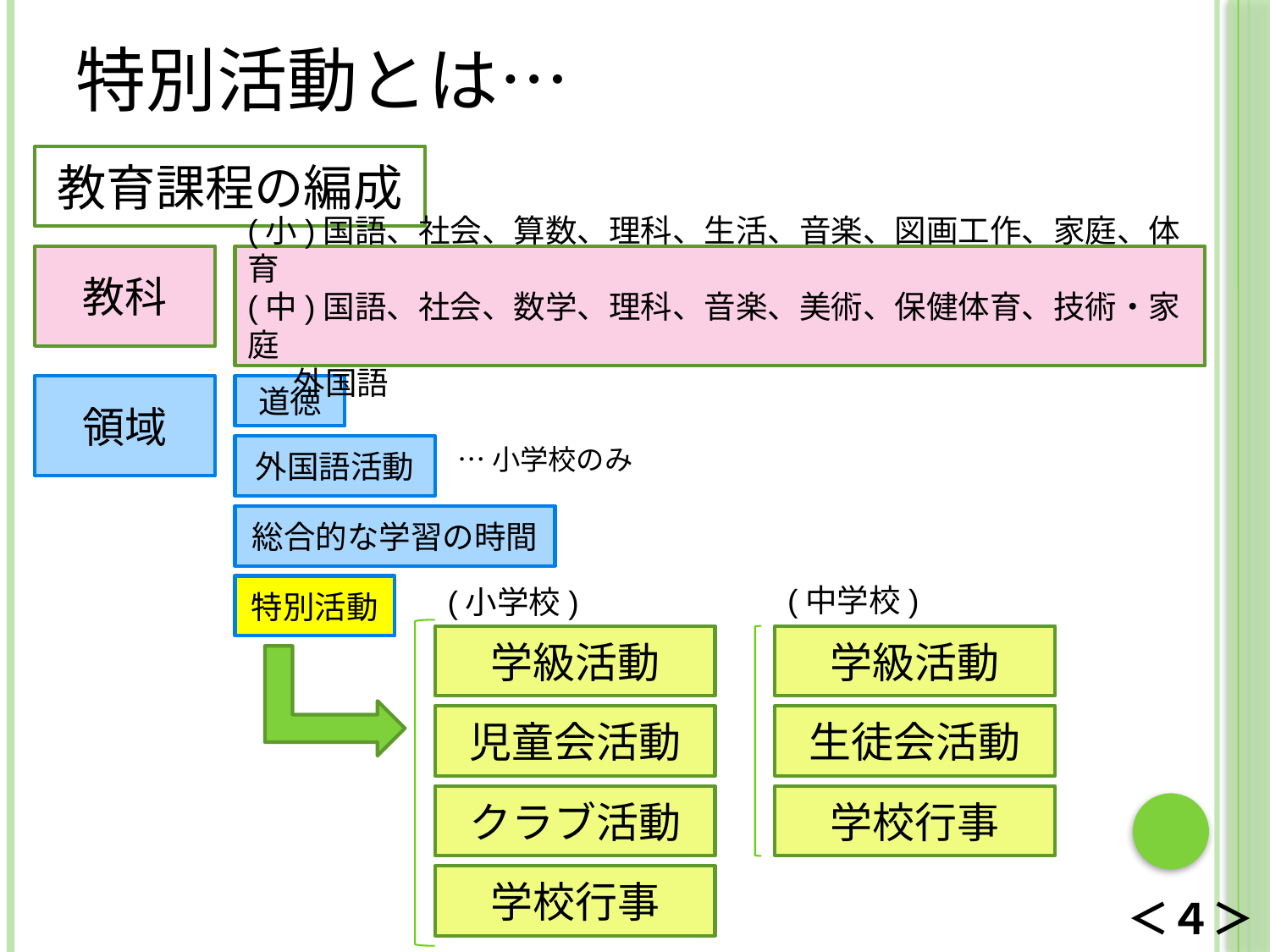

# 特別活動とは…
教育課程の編成
教科
(小)国語、社会、算数、理科、生活、音楽、図画工作、家庭、体育
(中)国語、社会、数学、理科、音楽、美術、保健体育、技術・家庭
　  外国語
領域
道徳
外国語活動
…小学校のみ
総合的な学習の時間
(中学校)
特別活動
(小学校)

学級活動

学級活動

児童会活動
生徒会活動
クラブ活動
学校行事
学校行事
＜４＞